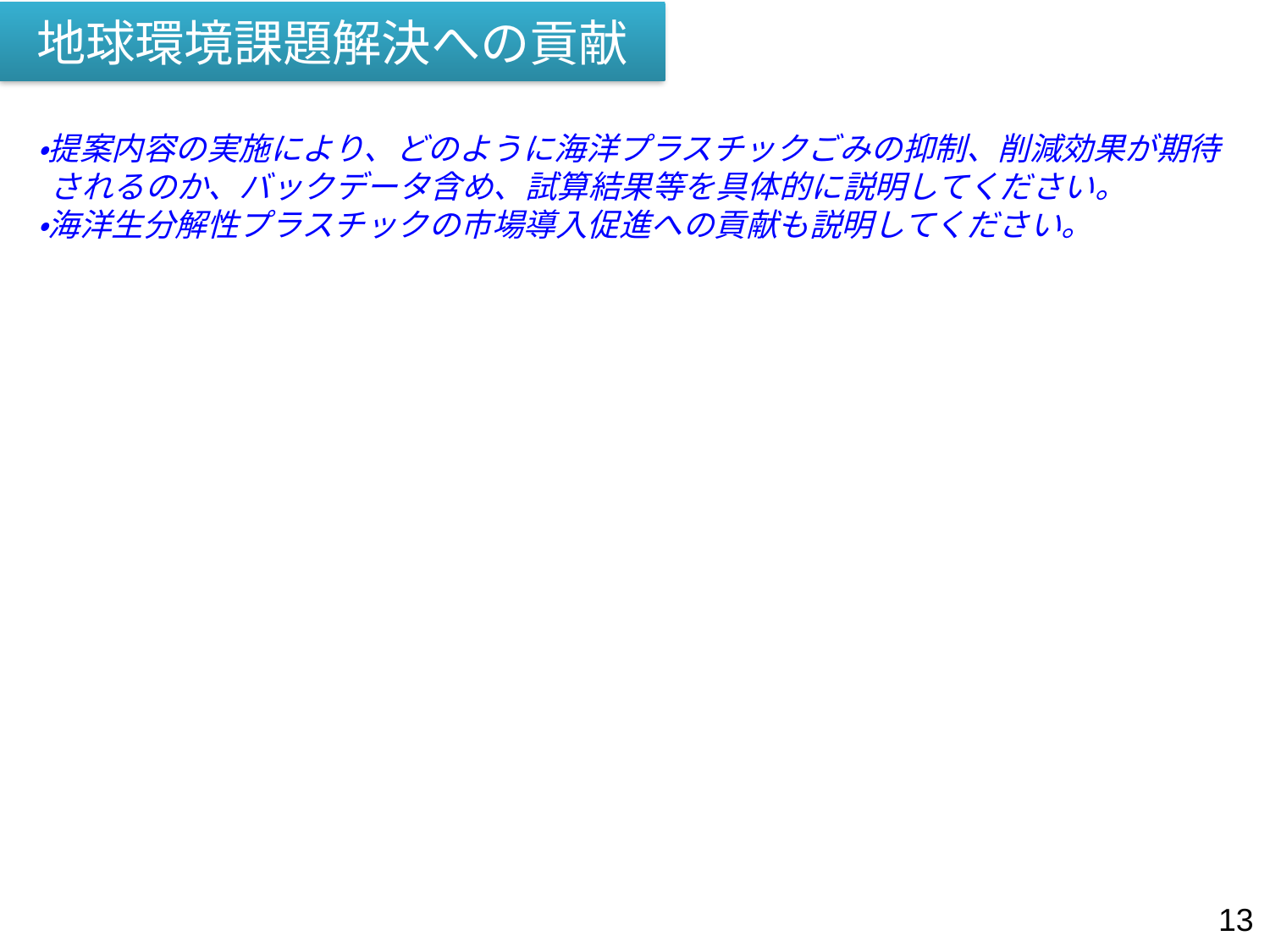

# 地球環境課題解決への貢献
・提案内容の実施により、どのように海洋プラスチックごみの抑制、削減効果が期待されるのか、バックデータ含め、試算結果等を具体的に説明してください。
・海洋生分解性プラスチックの市場導入促進への貢献も説明してください。
13